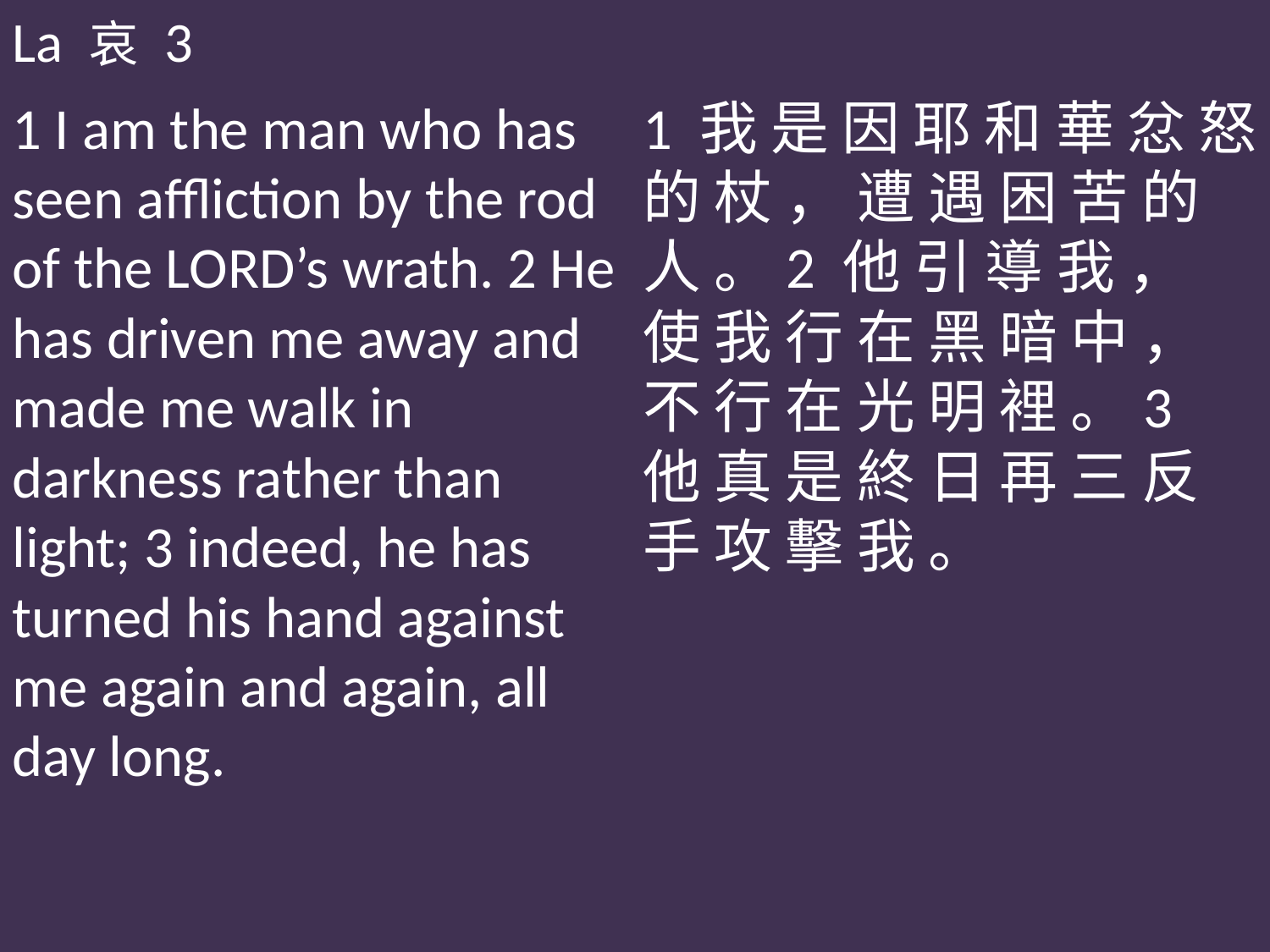

La 哀 3
1 I am the man who has seen affliction by the rod of the LORD’s wrath. 2 He has driven me away and made me walk in darkness rather than light; 3 indeed, he has turned his hand against me again and again, all day long.
1 我 是 因 耶 和 華 忿 怒 的 杖 ， 遭 遇 困 苦 的 人 。2 他 引 導 我 ， 使 我 行 在 黑 暗 中 ， 不 行 在 光 明 裡 。3 他 真 是 終 日 再 三 反 手 攻 擊 我 。